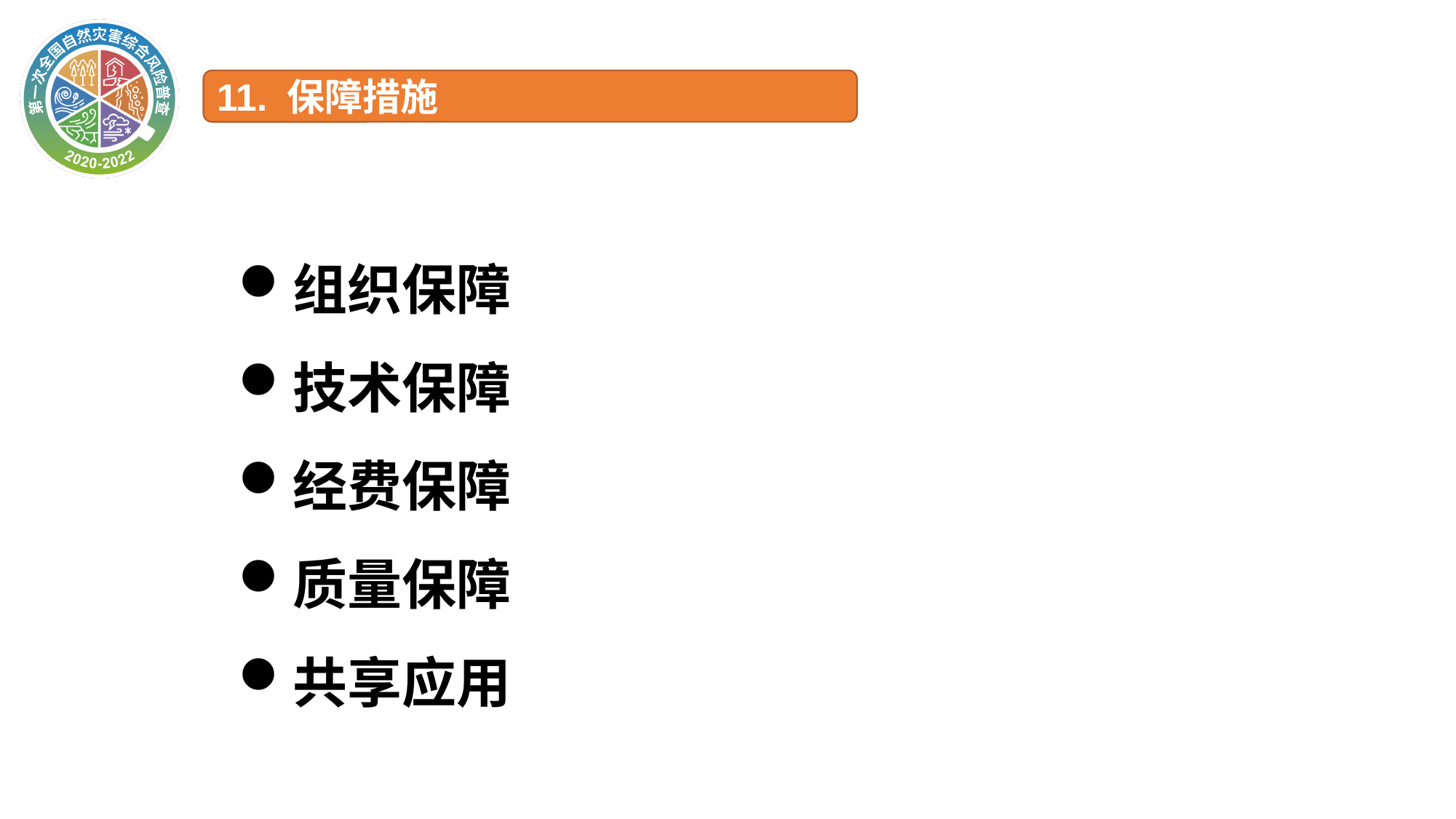

11. 保障措施
组织保障
技术保障
经费保障
质量保障
共享应用